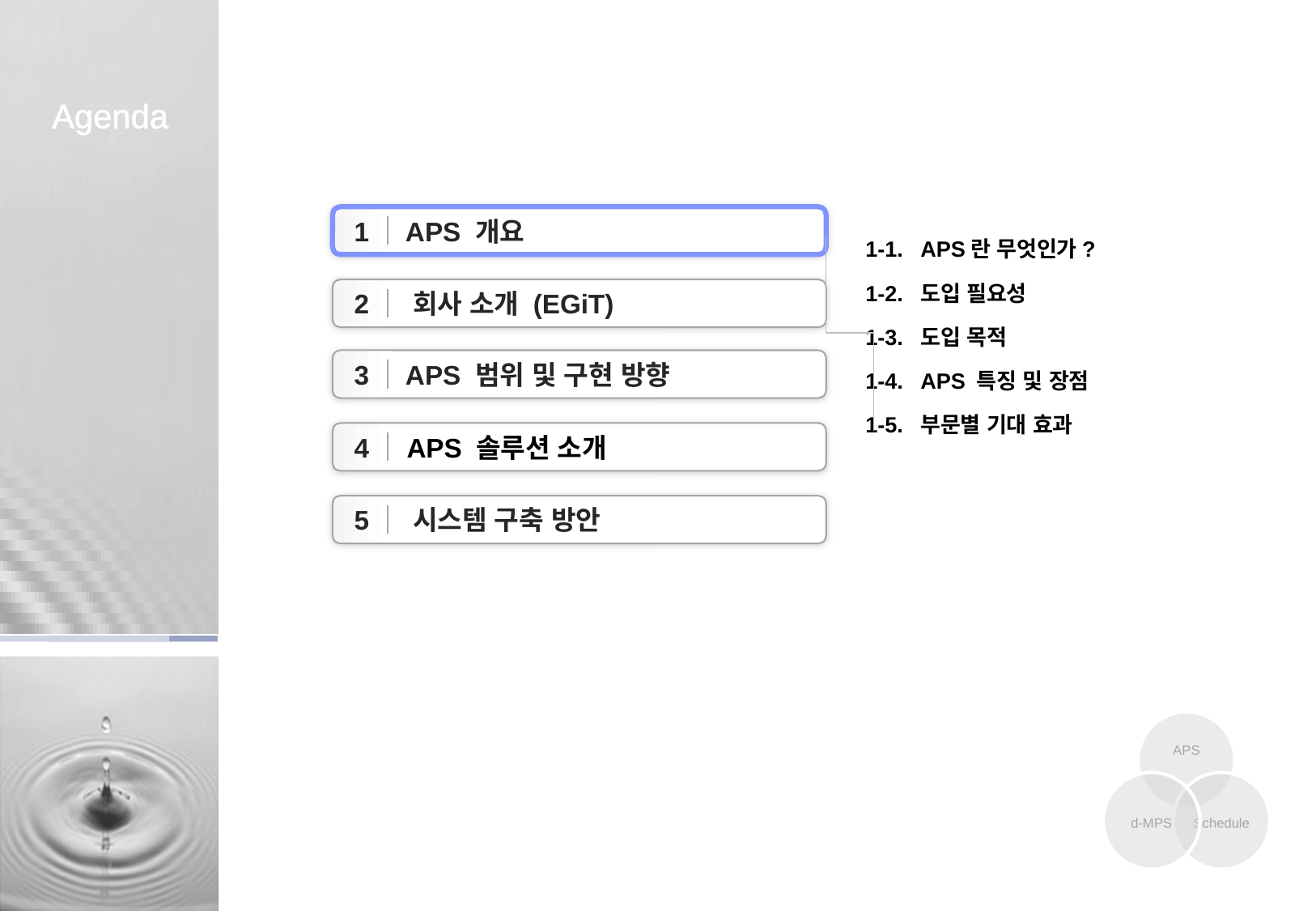

1     APS 개요
             1-1.   APS란 무엇인가?
             1-2.  도입 필요성
             1-3.  도입 목적
             1-4.   APS 특징 및 장점
             1-5.  부문별 기대 효과

 2     회사 소개 (EGiT)
 3     APS 범위 및 구현 방향
 4     APS 솔루션 소개
 5     시스템 구축 방안